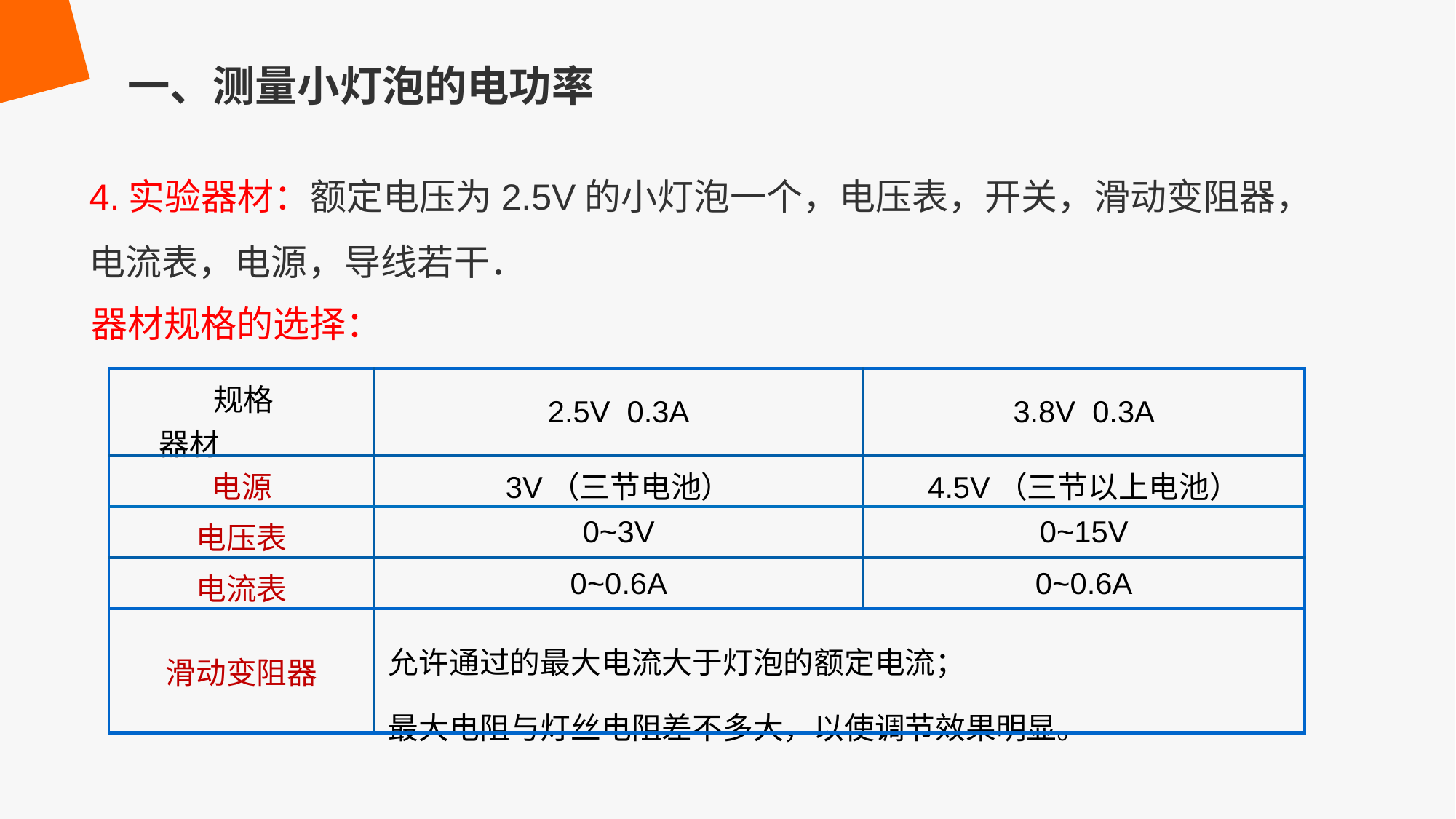

一、测量小灯泡的电功率
4.实验器材：额定电压为2.5V的小灯泡一个，电压表，开关，滑动变阻器，电流表，电源，导线若干．
器材规格的选择：
| 规格 器材 | 2.5V 0.3A | 3.8V 0.3A |
| --- | --- | --- |
| 电源 | 3V（三节电池） | 4.5V（三节以上电池） |
| 电压表 | 0~3V | 0~15V |
| 电流表 | 0~0.6A | 0~0.6A |
| 滑动变阻器 | 允许通过的最大电流大于灯泡的额定电流； 最大电阻与灯丝电阻差不多大，以使调节效果明显。 |  |